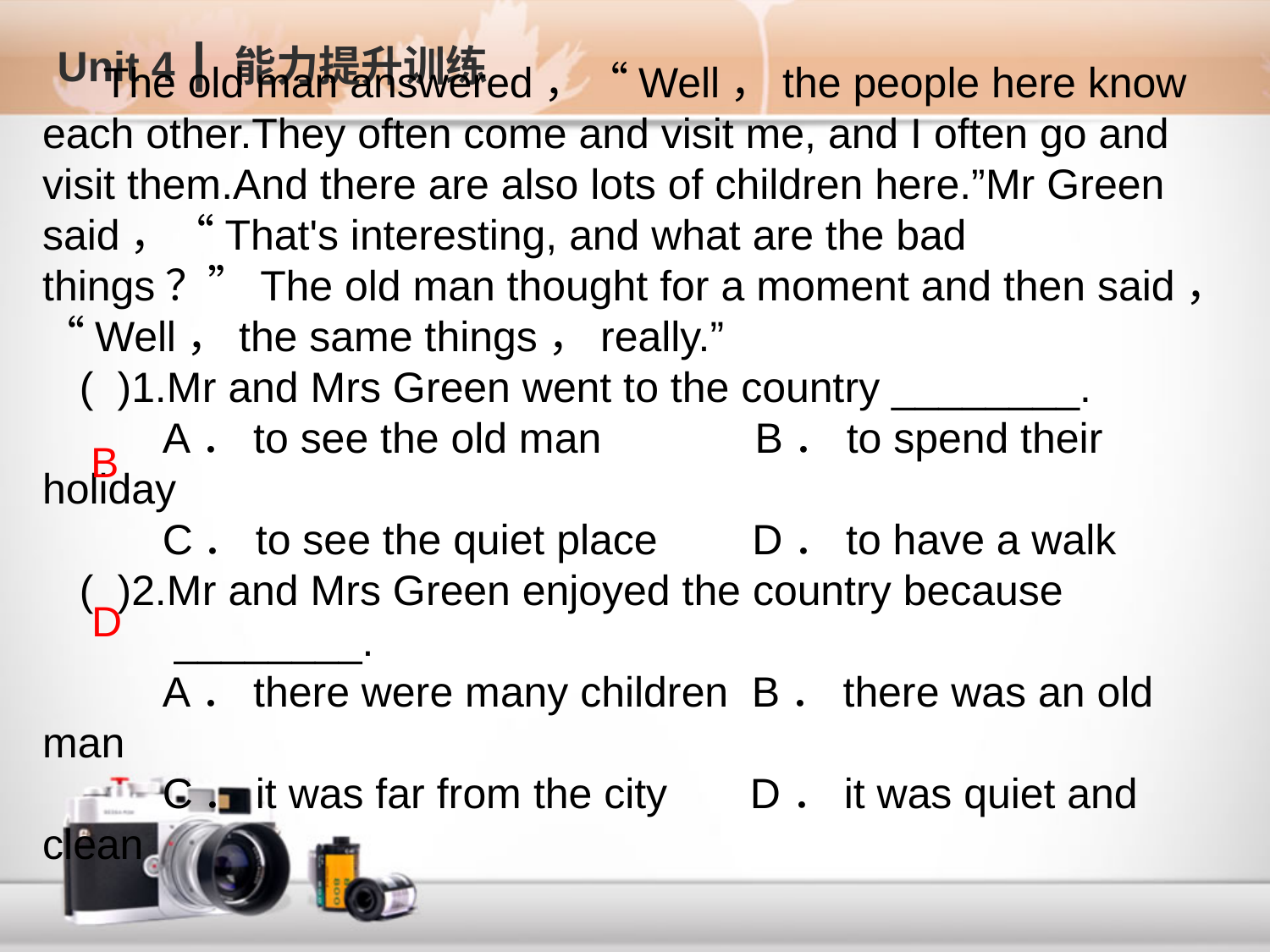

Unit 4 ┃ 能力提升训练
  The old man answered，“Well，the people here know each other.They often come and visit me, and I often go and visit them.And there are also lots of children here.”Mr Green said，“That's interesting, and what are the bad things？”The old man thought for a moment and then said，“Well，the same things，really.”
(  )1.Mr and Mrs Green went to the country ________.
       A．to see the old man             B．to spend their holiday
       C．to see the quiet place        D．to have a walk
(  )2.Mr and Mrs Green enjoyed the country because
        ________.
       A．there were many children  B．there was an old man
       C．it was far from the city       D．it was quiet and clean

 B
 D